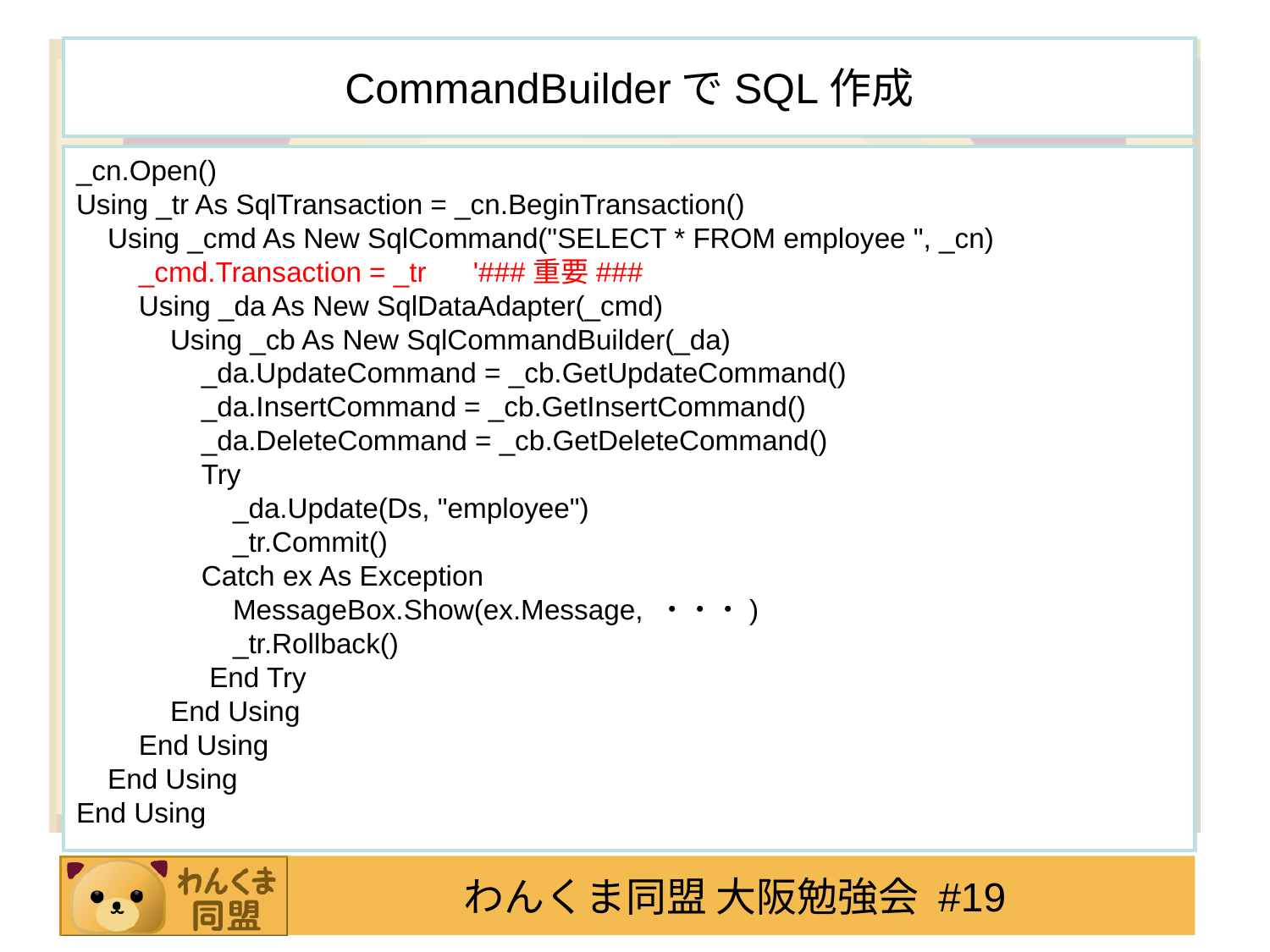

# CommandBuilderでSQL作成
_cn.Open()
Using _tr As SqlTransaction = _cn.BeginTransaction()
    Using _cmd As New SqlCommand("SELECT * FROM employee ", _cn)
        _cmd.Transaction = _tr      '###重要###
        Using _da As New SqlDataAdapter(_cmd)
            Using _cb As New SqlCommandBuilder(_da)
                _da.UpdateCommand = _cb.GetUpdateCommand()
                _da.InsertCommand = _cb.GetInsertCommand()
                _da.DeleteCommand = _cb.GetDeleteCommand()
                Try
                    _da.Update(Ds, "employee")
                    _tr.Commit()
                Catch ex As Exception
                    MessageBox.Show(ex.Message, ・・・)
                    _tr.Rollback()
                 End Try
            End Using
        End Using
    End Using
End Using